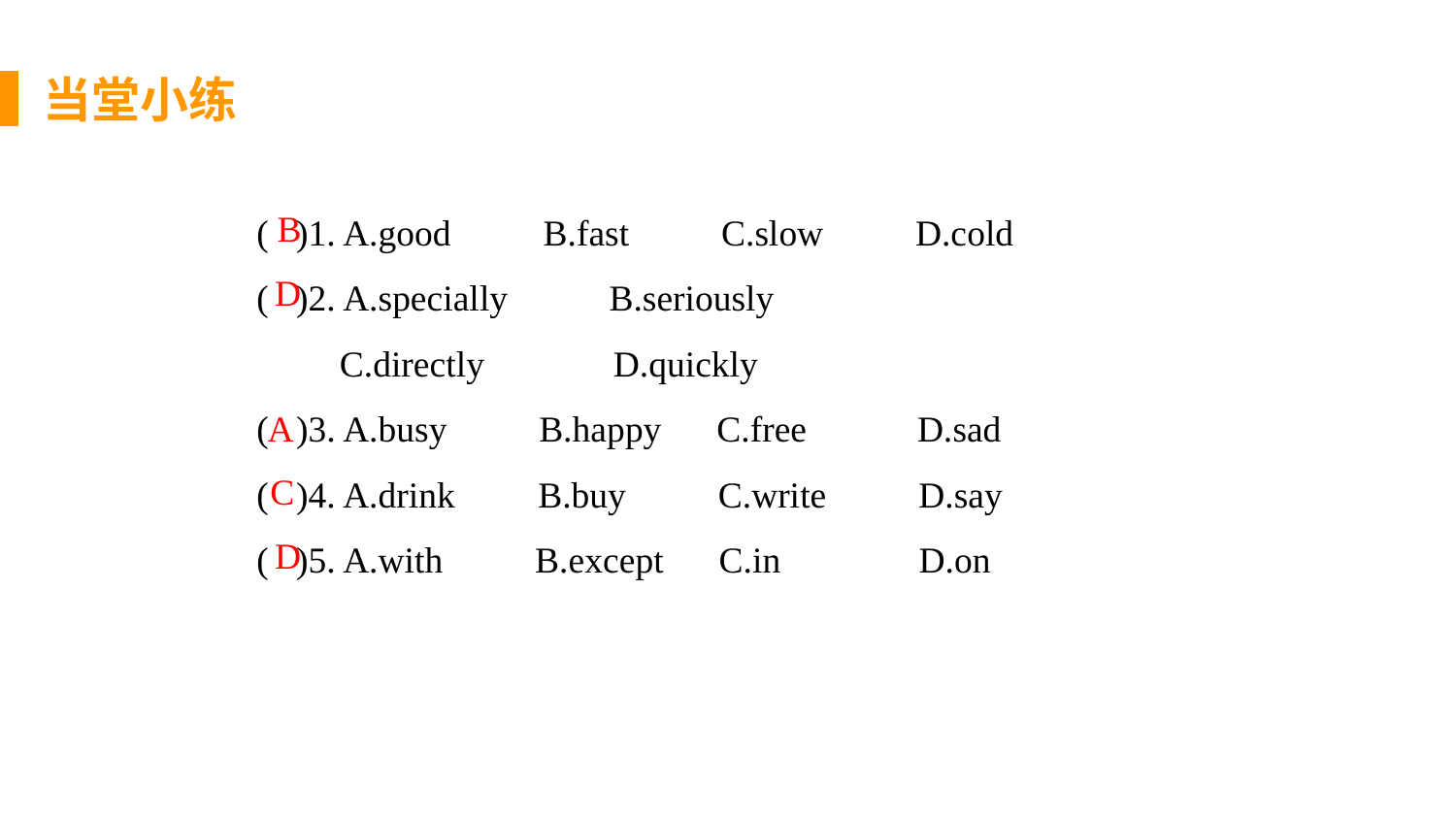

当堂小练

(   )1. A.good          B.fast          C.slow          D.cold
(   )2. A.specially           B.seriously
         C.directly              D.quickly
(   )3. A.busy          B.happy      C.free            D.sad
(   )4. A.drink         B.buy          C.write          D.say
(   )5. A.with          B.except      C.in               D.on
B
D
A
C
D